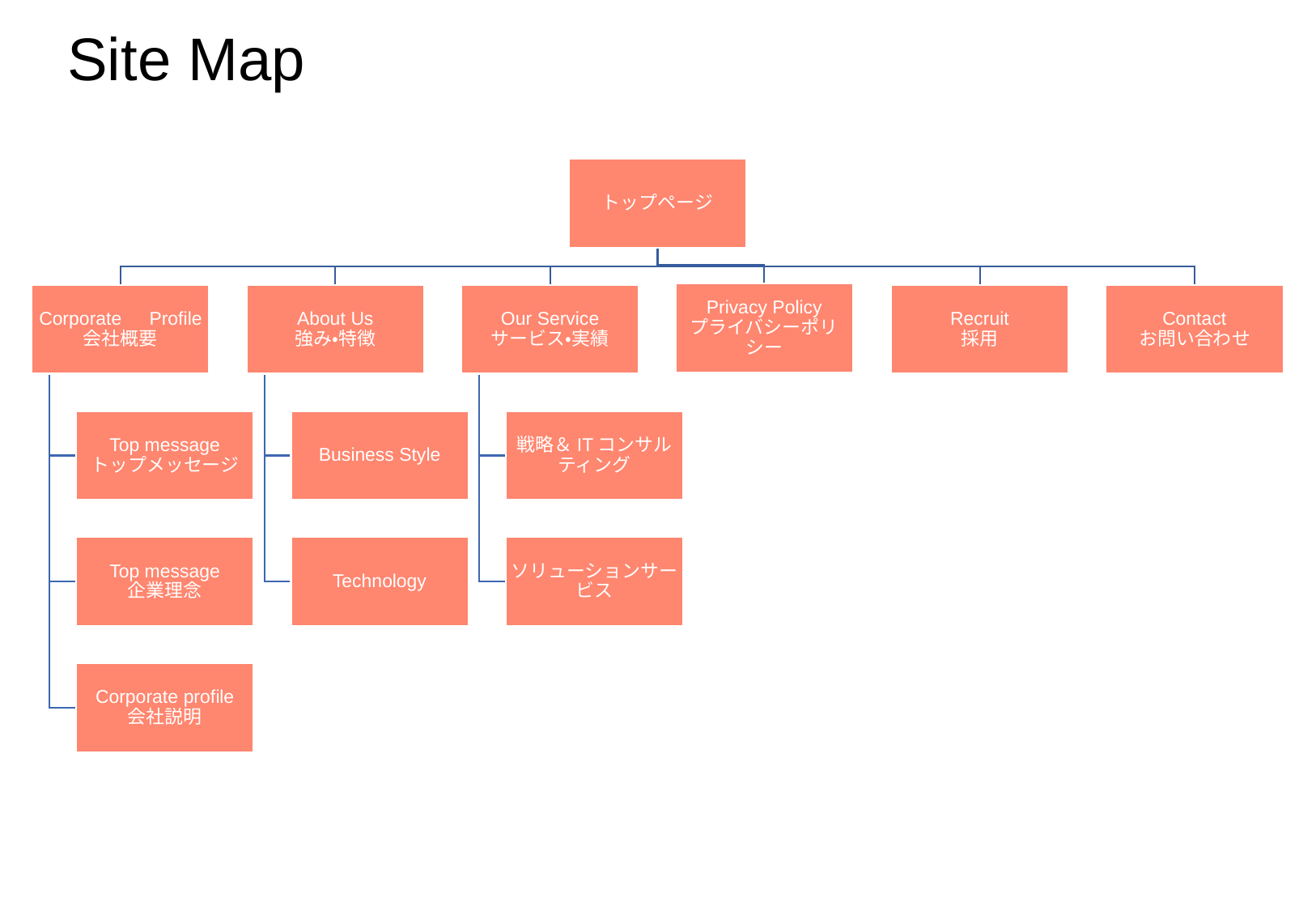

# Site Map
トップページ
Corporate　Profile
会社概要
Top message
トップメッセージ
Top message
企業理念
Corporate profile
会社説明
About Us
強み・特徴
Business Style
Technology
Our Service
サービス・実績
戦略＆ITコンサルティング
ソリューションサービス
Privacy Policy
プライバシーポリシー
Recruit
採用
Contact
お問い合わせ